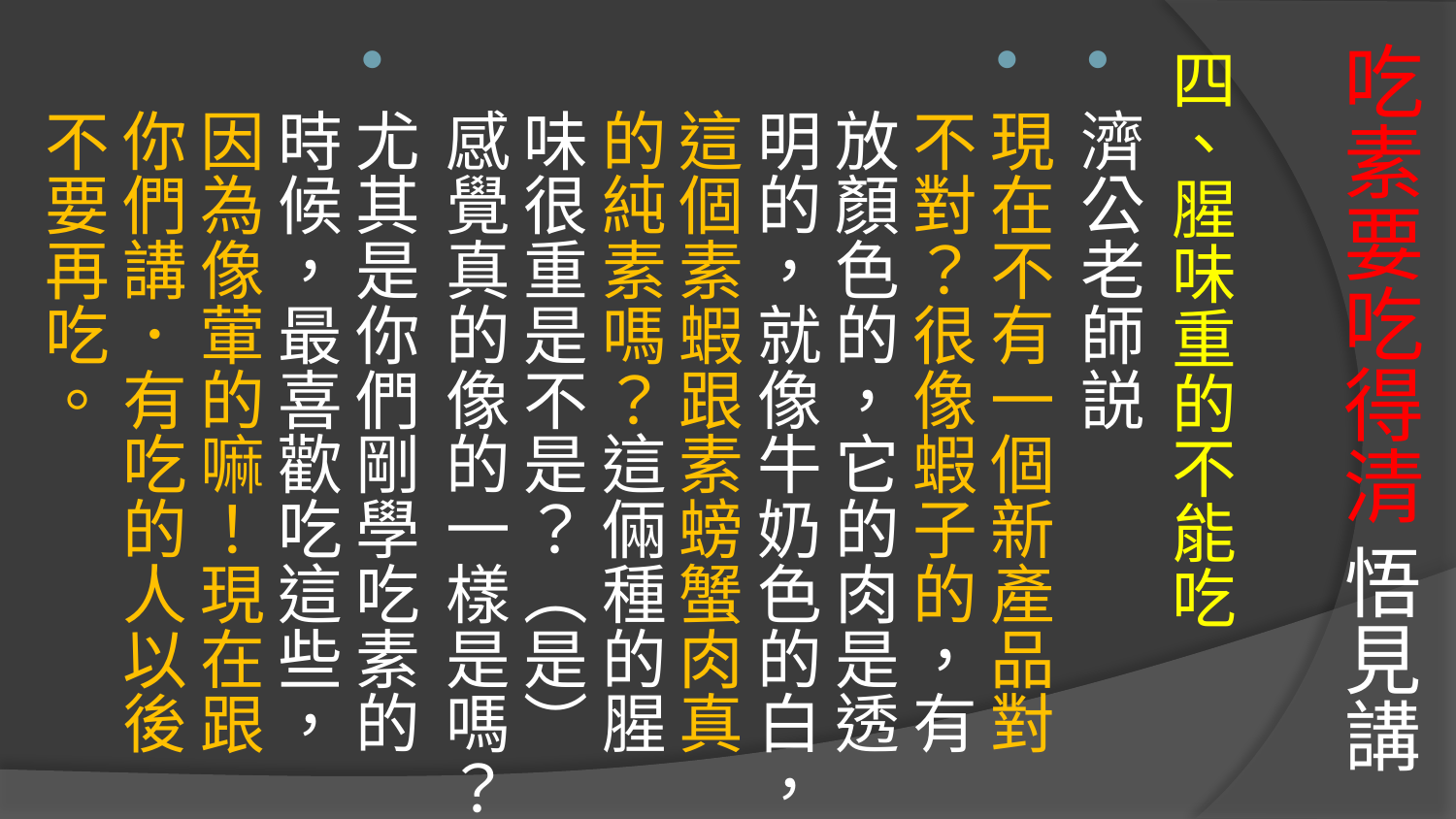

# 吃素要吃得清 悟見講
四、腥味重的不能吃
濟公老師説
現在不有一個新產品對不對？很像蝦子的，有放顏色的，它的肉是透明的，就像牛奶色的白，這個素蝦跟素螃蟹肉真的純素嗎？這倆種的腥味很重是不是？（是）感覺真的像的一樣是嗎？
尤其是你們剛學吃素的時候，最喜歡吃這些，因為像葷的嘛！現在跟你們講．有吃的人以後不要再吃。